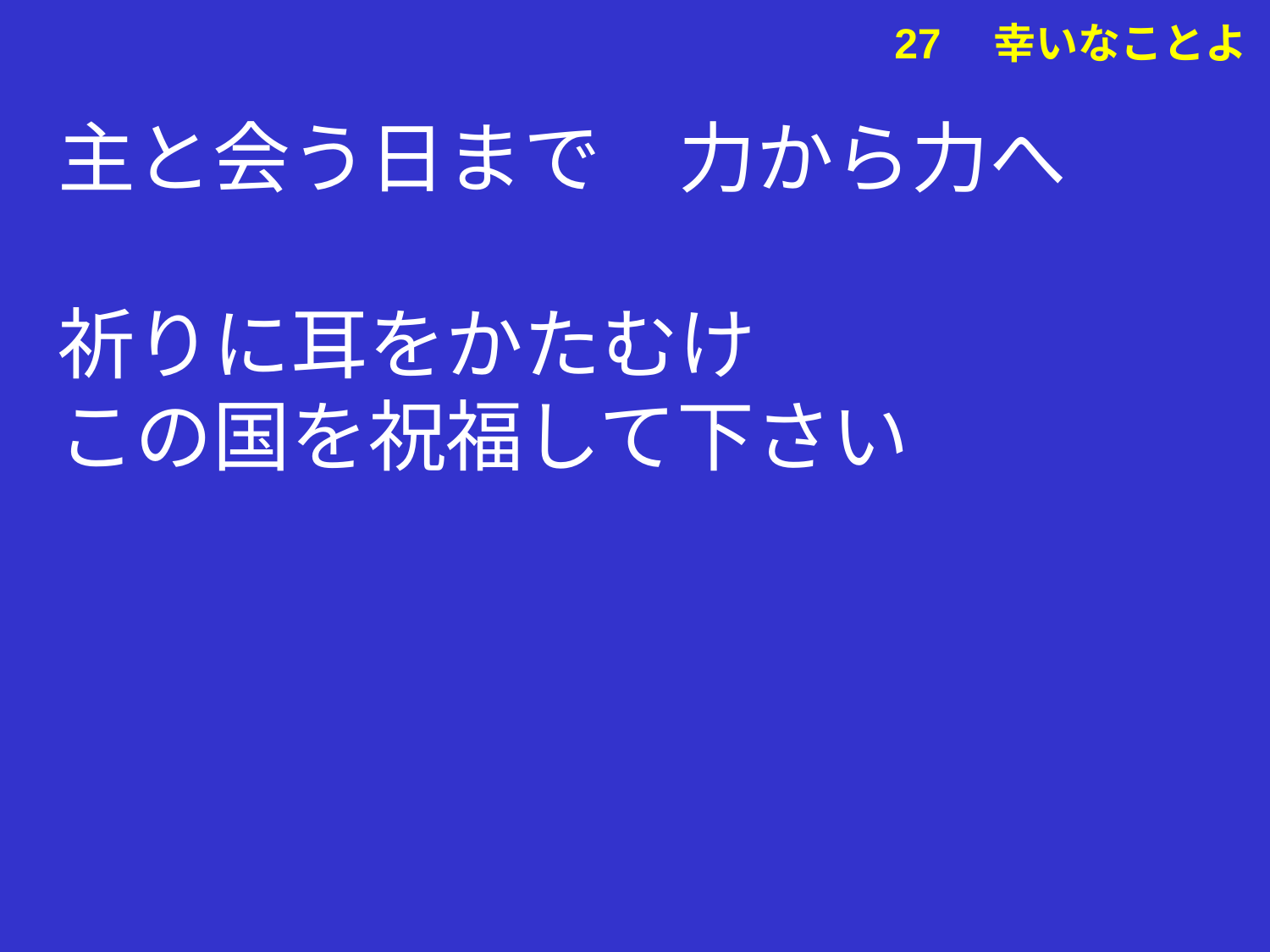

# 27　幸いなことよ
主と会う日まで　力から力へ

祈りに耳をかたむけ
この国を祝福して下さい